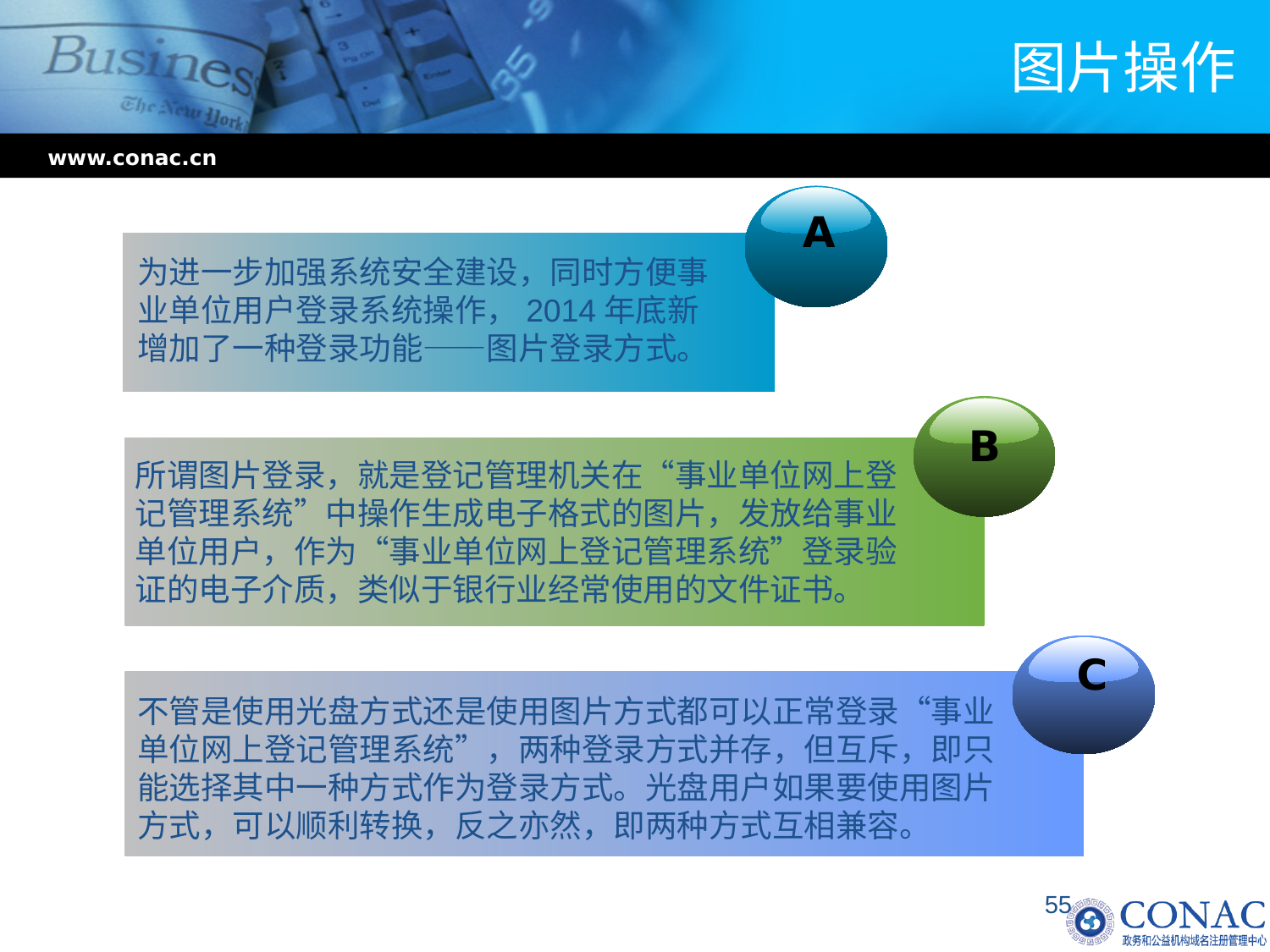

# 图片操作
www.conac.cn

A

为进一步加强系统安全建设，同时方便事业单位用户登录系统操作，2014年底新增加了一种登录功能——图片登录方式。

B

所谓图片登录，就是登记管理机关在“事业单位网上登记管理系统”中操作生成电子格式的图片，发放给事业单位用户，作为“事业单位网上登记管理系统”登录验证的电子介质，类似于银行业经常使用的文件证书。

C

不管是使用光盘方式还是使用图片方式都可以正常登录“事业单位网上登记管理系统”，两种登录方式并存，但互斥，即只能选择其中一种方式作为登录方式。光盘用户如果要使用图片方式，可以顺利转换，反之亦然，即两种方式互相兼容。
55